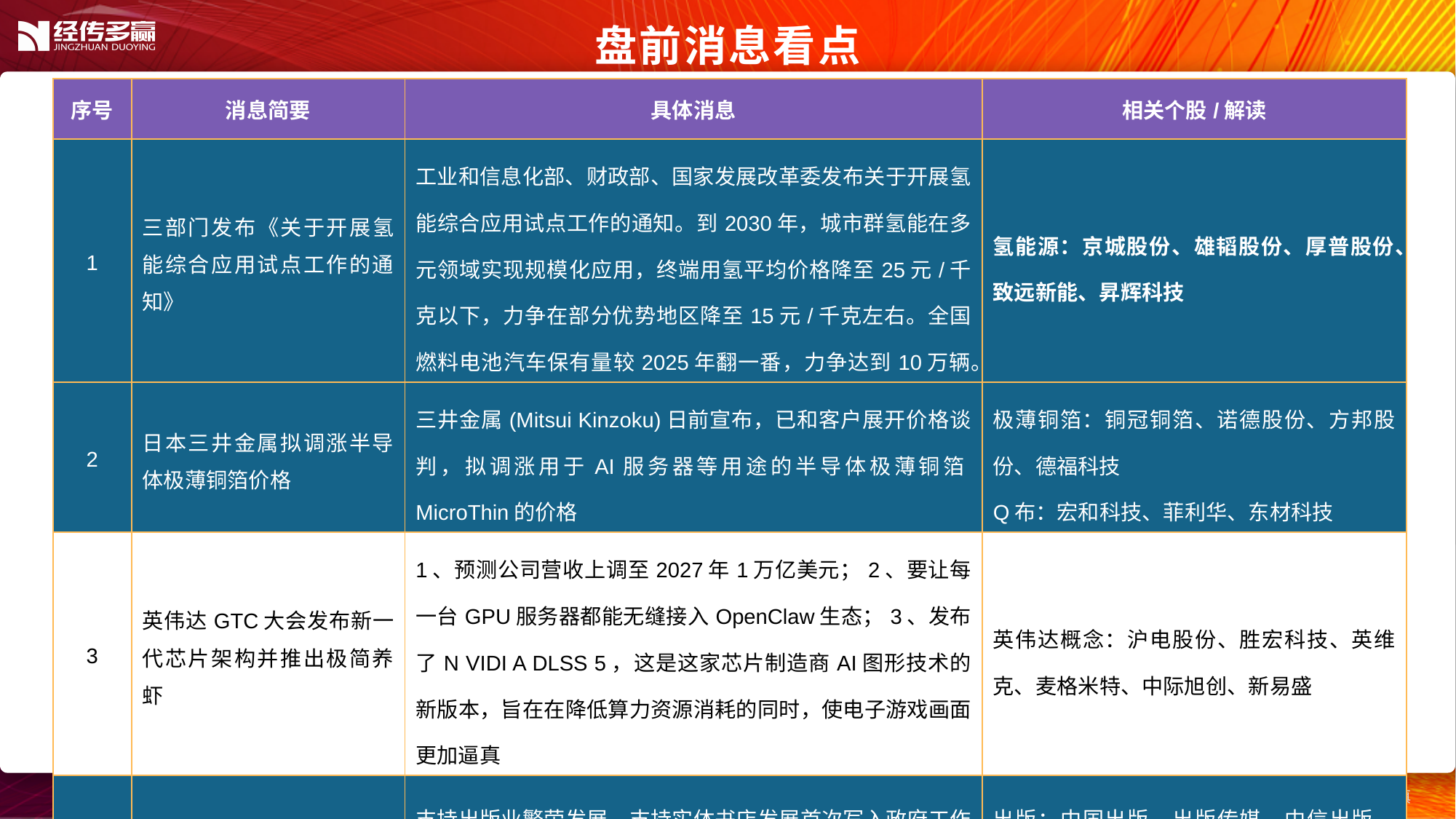

盘前消息看点
| 序号 | 消息简要 | 具体消息 | 相关个股/解读 |
| --- | --- | --- | --- |
| 1 | 三部门发布《关于开展氢能综合应用试点工作的通知》 | 工业和信息化部、财政部、国家发展改革委发布关于开展氢能综合应用试点工作的通知。到2030年，城市群氢能在多元领域实现规模化应用，终端用氢平均价格降至25元/千克以下，力争在部分优势地区降至15元/千克左右。全国燃料电池汽车保有量较2025年翻一番，力争达到10万辆。 | 氢能源：京城股份、雄韬股份、厚普股份、致远新能、昇辉科技 |
| 2 | 日本三井金属拟调涨半导体极薄铜箔价格 | 三井金属(Mitsui Kinzoku)日前宣布，已和客户展开价格谈判，拟调涨用于AI服务器等用途的半导体极薄铜箔MicroThin的价格 | 极薄铜箔：铜冠铜箔、诺德股份、方邦股份、德福科技 Q布：宏和科技、菲利华、东材科技 |
| 3 | 英伟达GTC大会发布新一代芯片架构并推出极简养虾 | 1、预测公司营收上调至2027年1万亿美元；2、要让每一台GPU服务器都能无缝接入OpenClaw生态；3、发布了N VIDI A DLSS 5，这是这家芯片制造商AI图形技术的新版本，旨在在降低算力资源消耗的同时，使电子游戏画面更加逼真 | 英伟达概念：沪电股份、胜宏科技、英维克、麦格米特、中际旭创、新易盛 |
| 4 | 支持实体书店发展 | 支持出版业繁荣发展、支持实体书店发展首次写入政府工作报告 | 出版：中国出版、出版传媒、中信出版、中国科传 |
| 5 |  |  |  |